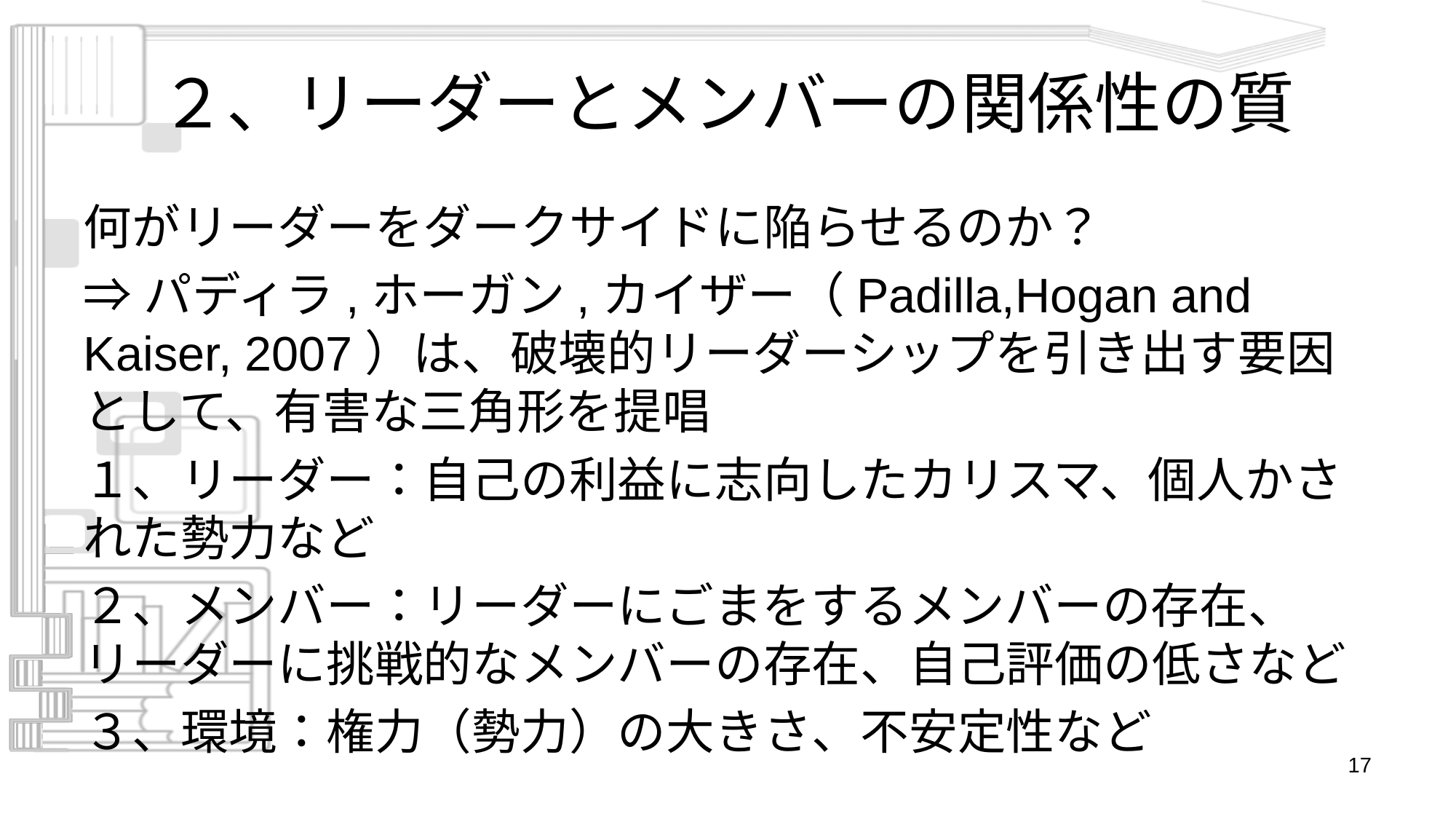

# ２、リーダーとメンバーの関係性の質
何がリーダーをダークサイドに陥らせるのか？
⇒パディラ,ホーガン,カイザー（Padilla,Hogan and Kaiser, 2007）は、破壊的リーダーシップを引き出す要因として、有害な三角形を提唱
１、リーダー：自己の利益に志向したカリスマ、個人かされた勢力など
２、メンバー：リーダーにごまをするメンバーの存在、リーダーに挑戦的なメンバーの存在、自己評価の低さなど
３、環境：権力（勢力）の大きさ、不安定性など
17